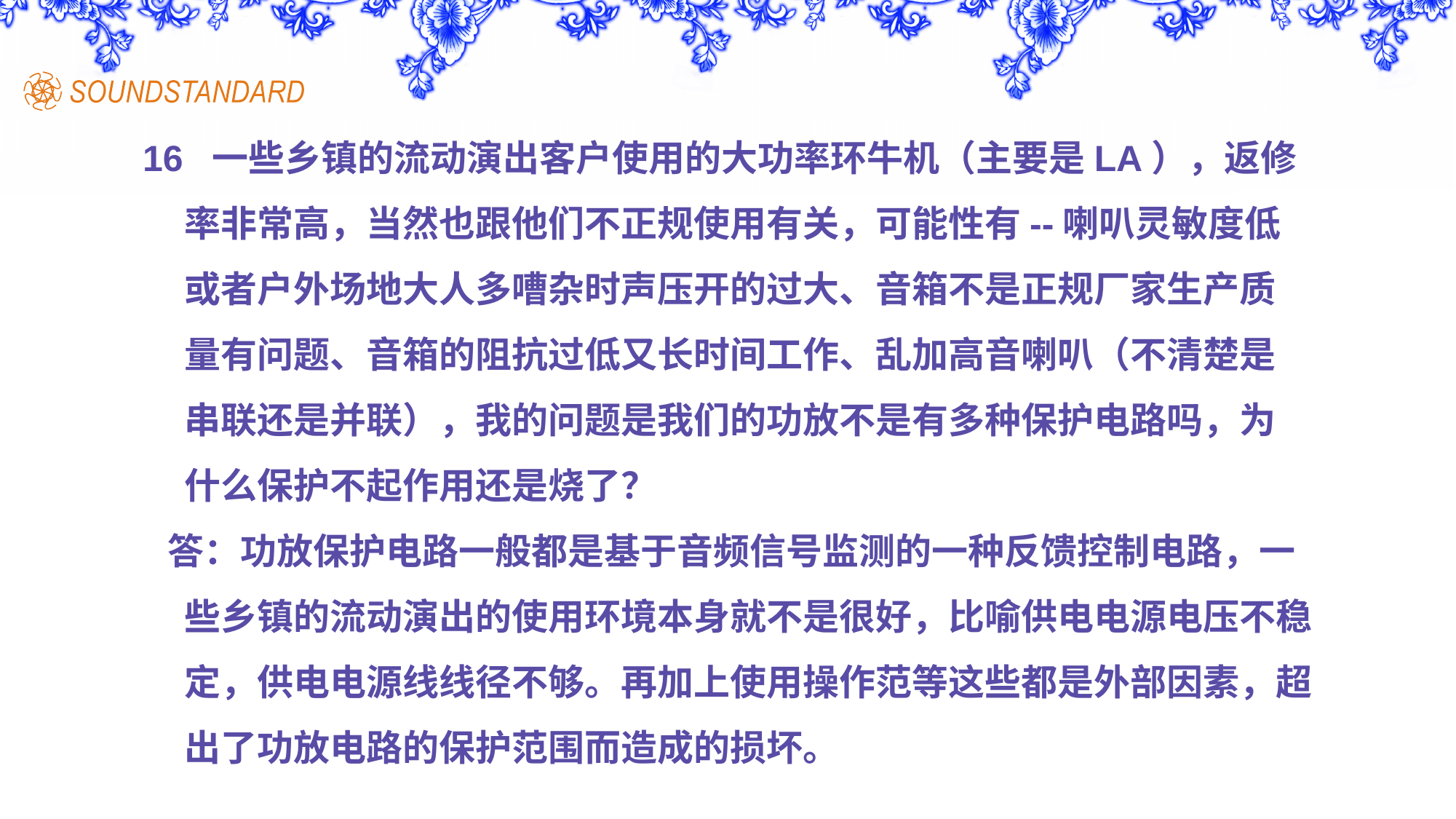

16  一些乡镇的流动演出客户使用的大功率环牛机（主要是LA），返修
    率非常高，当然也跟他们不正规使用有关，可能性有--喇叭灵敏度低
    或者户外场地大人多嘈杂时声压开的过大、音箱不是正规厂家生产质
    量有问题、音箱的阻抗过低又长时间工作、乱加高音喇叭（不清楚是
    串联还是并联），我的问题是我们的功放不是有多种保护电路吗，为
    什么保护不起作用还是烧了？
  答：功放保护电路一般都是基于音频信号监测的一种反馈控制电路，一
    些乡镇的流动演出的使用环境本身就不是很好，比喻供电电源电压不稳
    定，供电电源线线径不够。再加上使用操作范等这些都是外部因素，超
    出了功放电路的保护范围而造成的损坏。